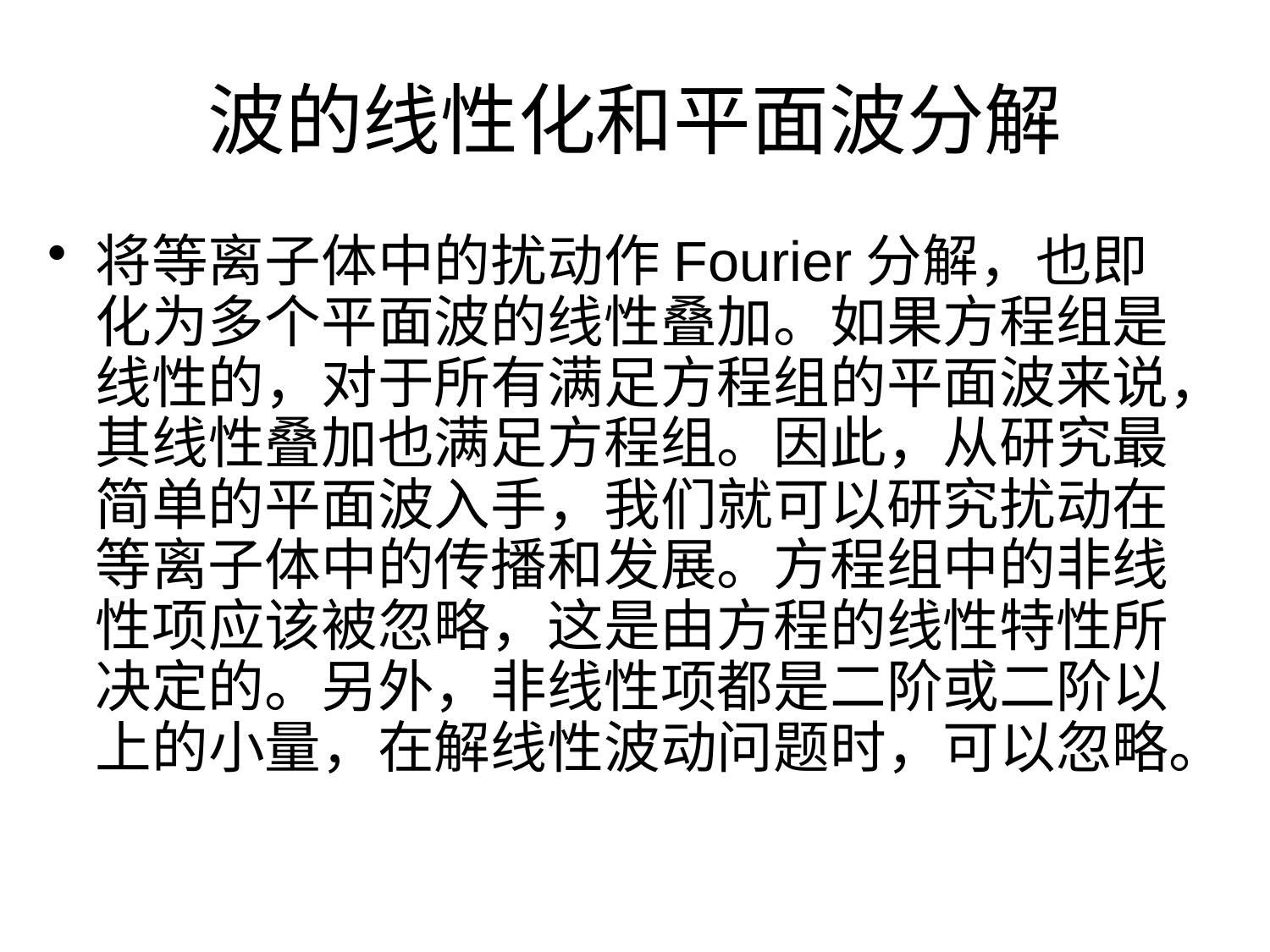

# 波的线性化和平面波分解
将等离子体中的扰动作Fourier分解，也即化为多个平面波的线性叠加。如果方程组是线性的，对于所有满足方程组的平面波来说，其线性叠加也满足方程组。因此，从研究最简单的平面波入手，我们就可以研究扰动在等离子体中的传播和发展。方程组中的非线性项应该被忽略，这是由方程的线性特性所决定的。另外，非线性项都是二阶或二阶以上的小量，在解线性波动问题时，可以忽略。